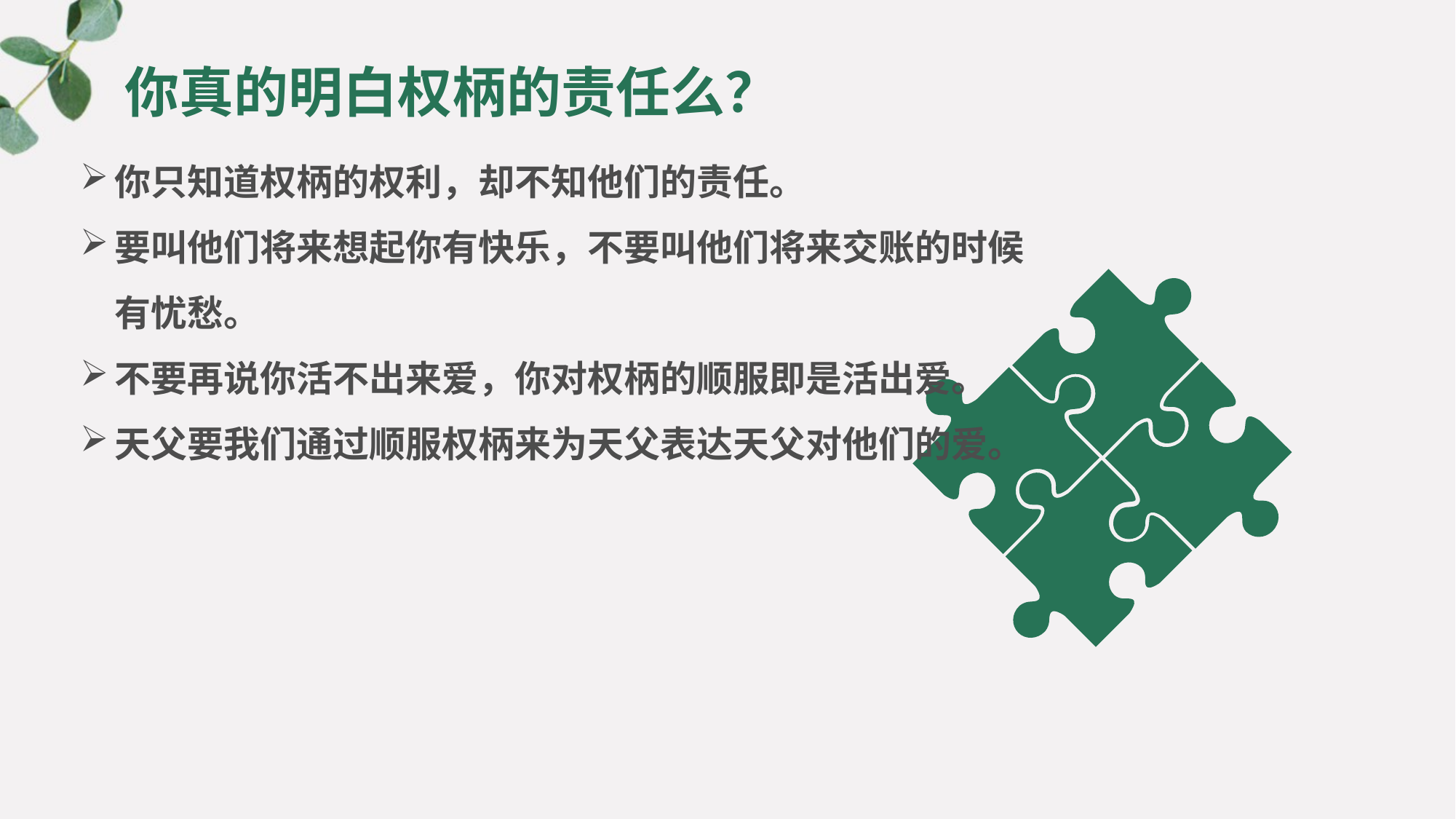

# 你真的明白权柄的责任么？

你只知道权柄的权利，却不知他们的责任。
要叫他们将来想起你有快乐，不要叫他们将来交账的时候有忧愁。
不要再说你活不出来爱，你对权柄的顺服即是活出爱。
天父要我们通过顺服权柄来为天父表达天父对他们的爱。